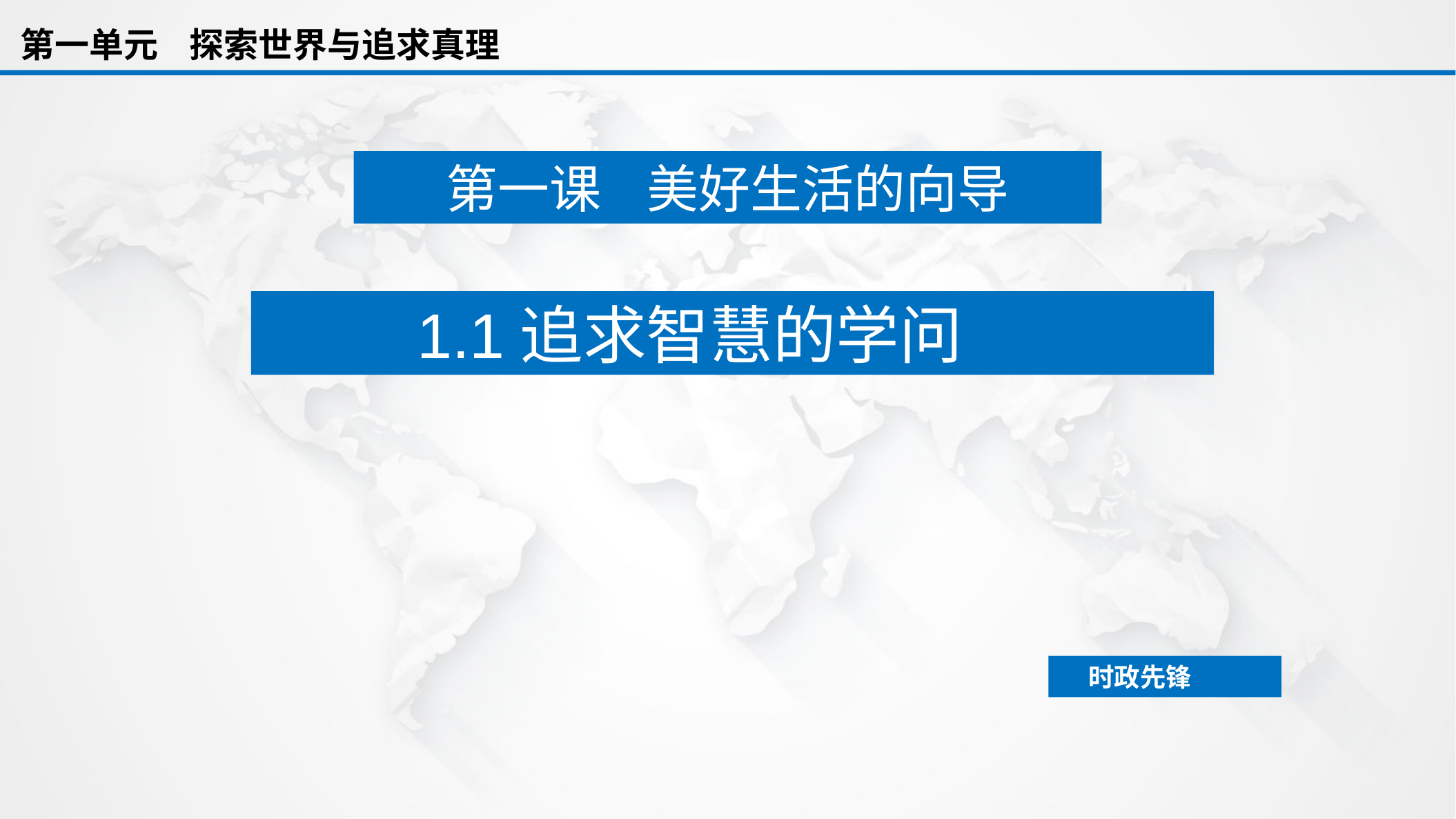

第一单元    探索世界与追求真理

第一课    美好生活的向导
1.1追求智慧的学问
    时政先锋